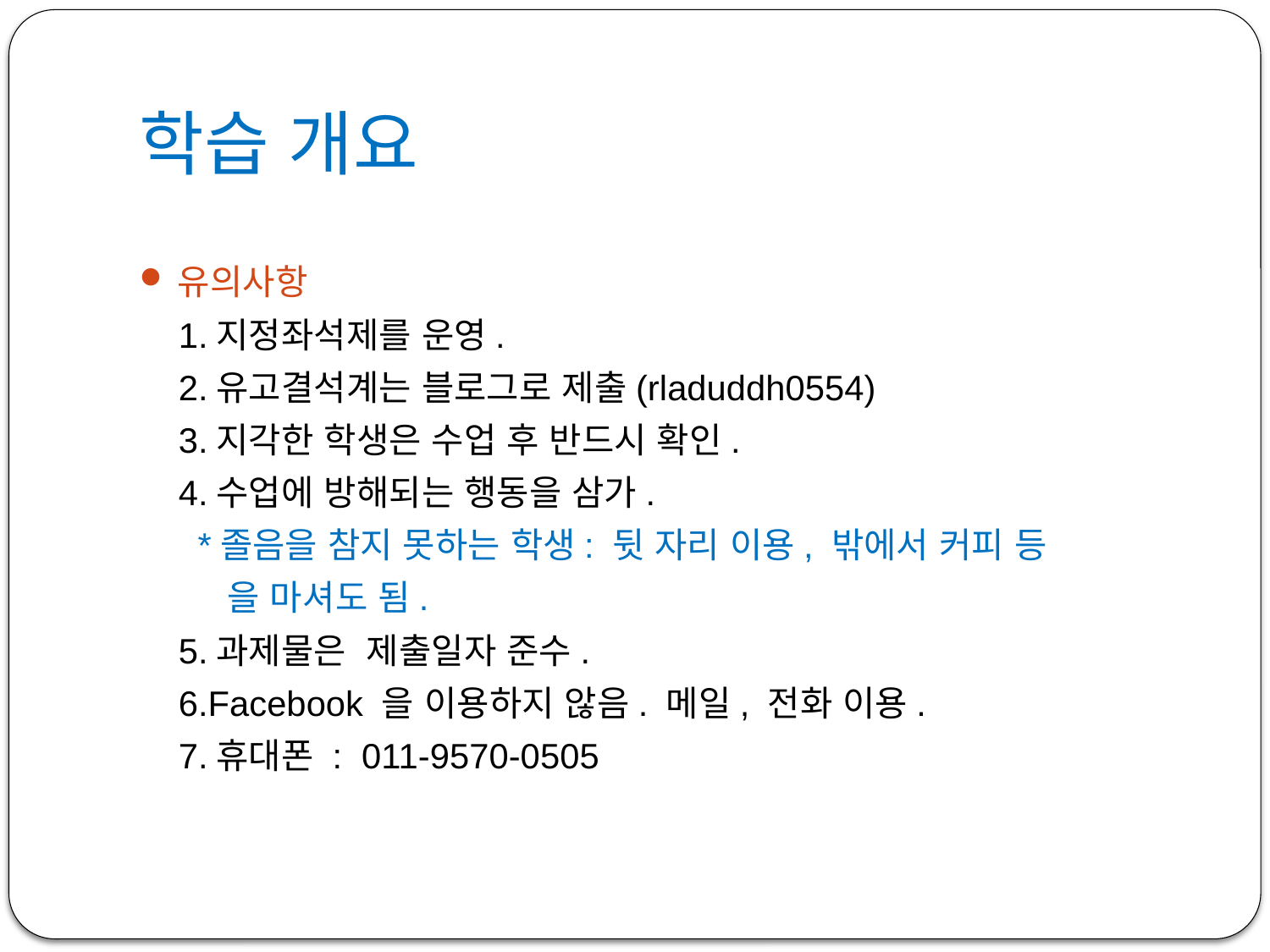

# 학습 개요

유의사항
    1.지정좌석제를 운영.
    2.유고결석계는 블로그로 제출(rladuddh0554)
    3.지각한 학생은 수업 후 반드시 확인.
    4.수업에 방해되는 행동을 삼가.
      *졸음을 참지 못하는 학생: 뒷 자리 이용, 밖에서 커피 등
        을 마셔도 됨.
    5.과제물은  제출일자 준수.
    6.Facebook 을 이용하지 않음. 메일, 전화 이용.
    7.휴대폰 :  011-9570-0505